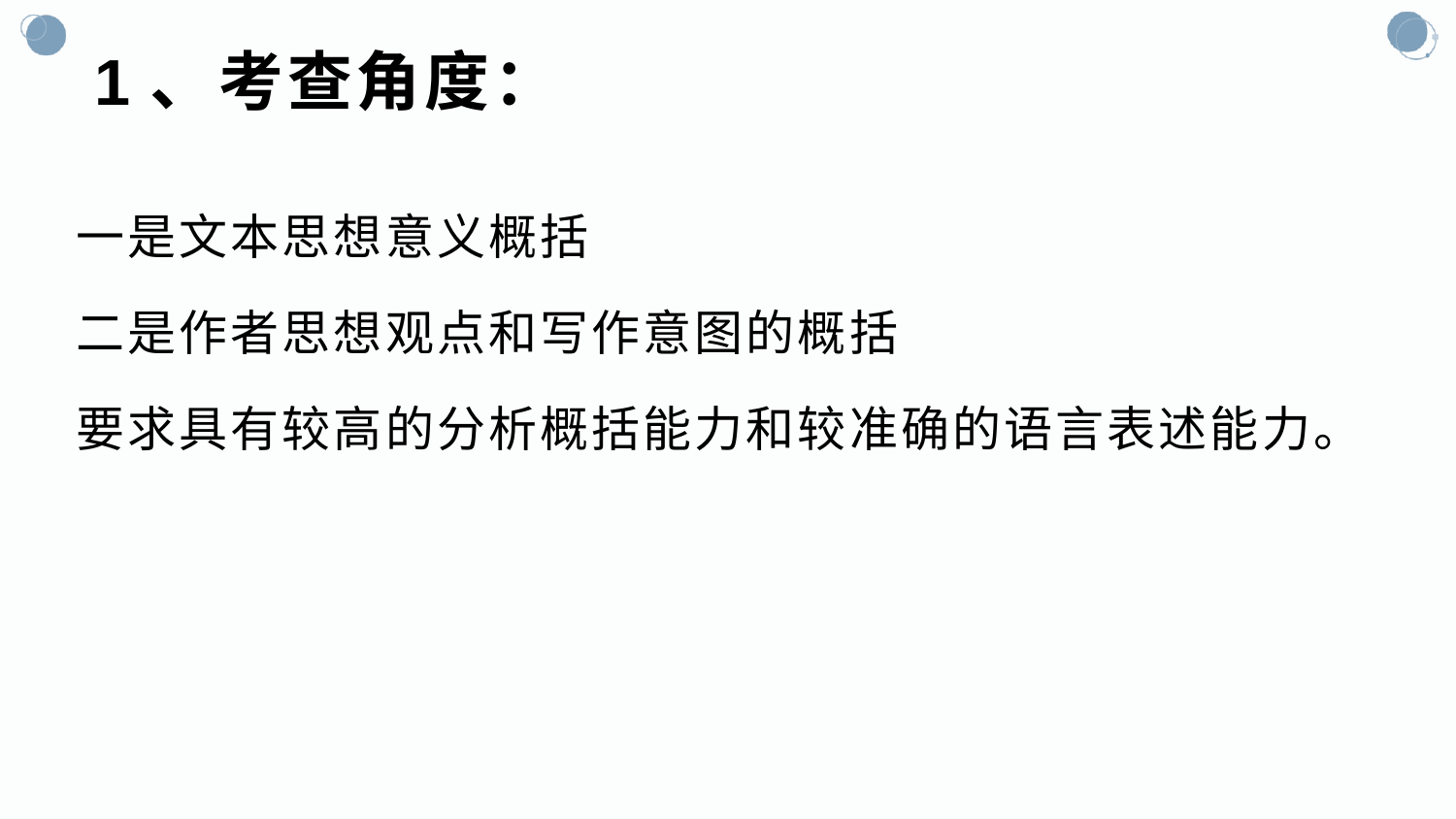

# 1、考查角度：
一是文本思想意义概括
二是作者思想观点和写作意图的概括
要求具有较高的分析概括能力和较准确的语言表述能力。